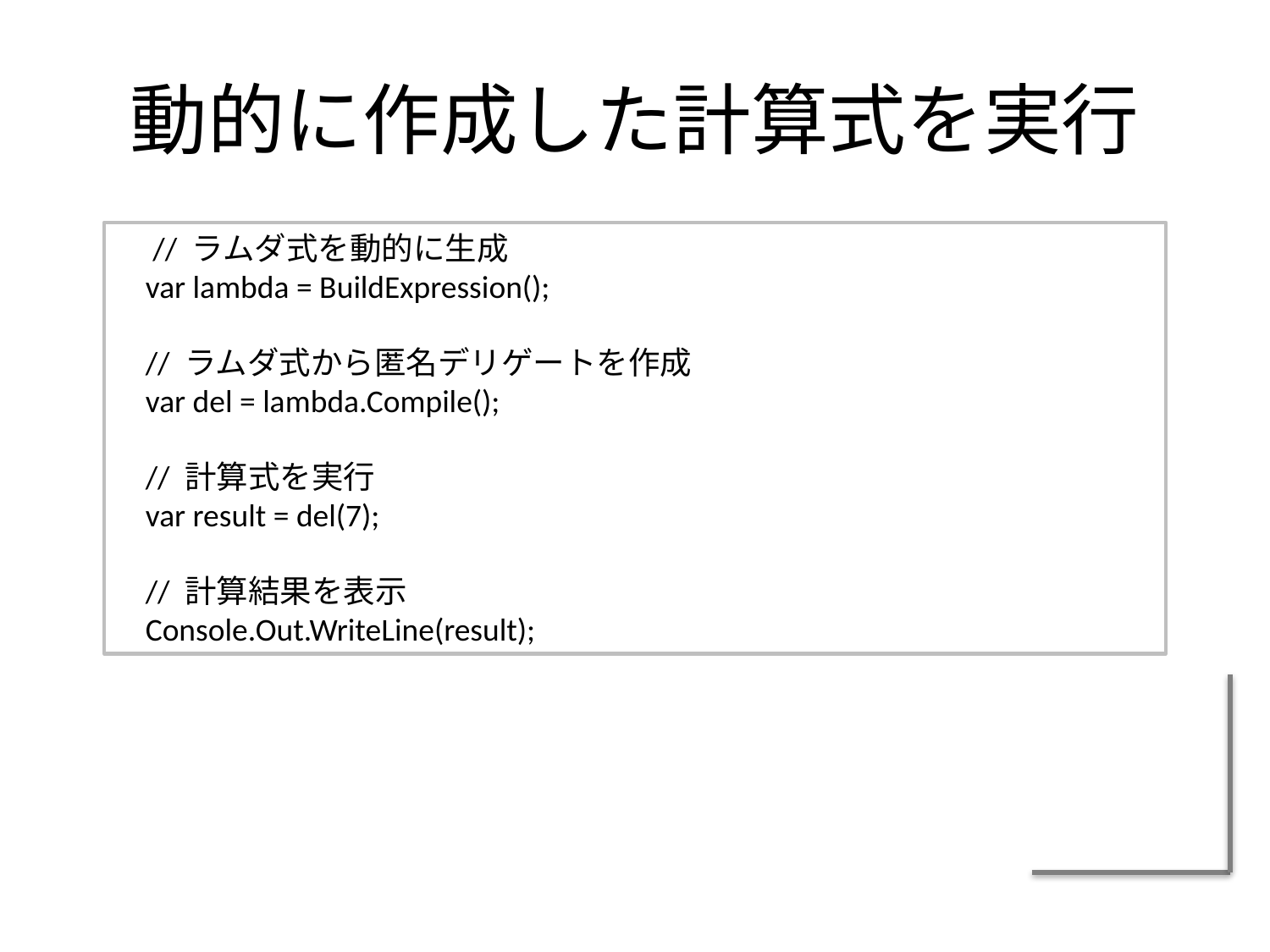

# 動的に作成した計算式を実行
     // ラムダ式を動的に生成
    var lambda = BuildExpression();

    // ラムダ式から匿名デリゲートを作成
    var del = lambda.Compile();

    // 計算式を実行
    var result = del(7);

    // 計算結果を表示
    Console.Out.WriteLine(result);